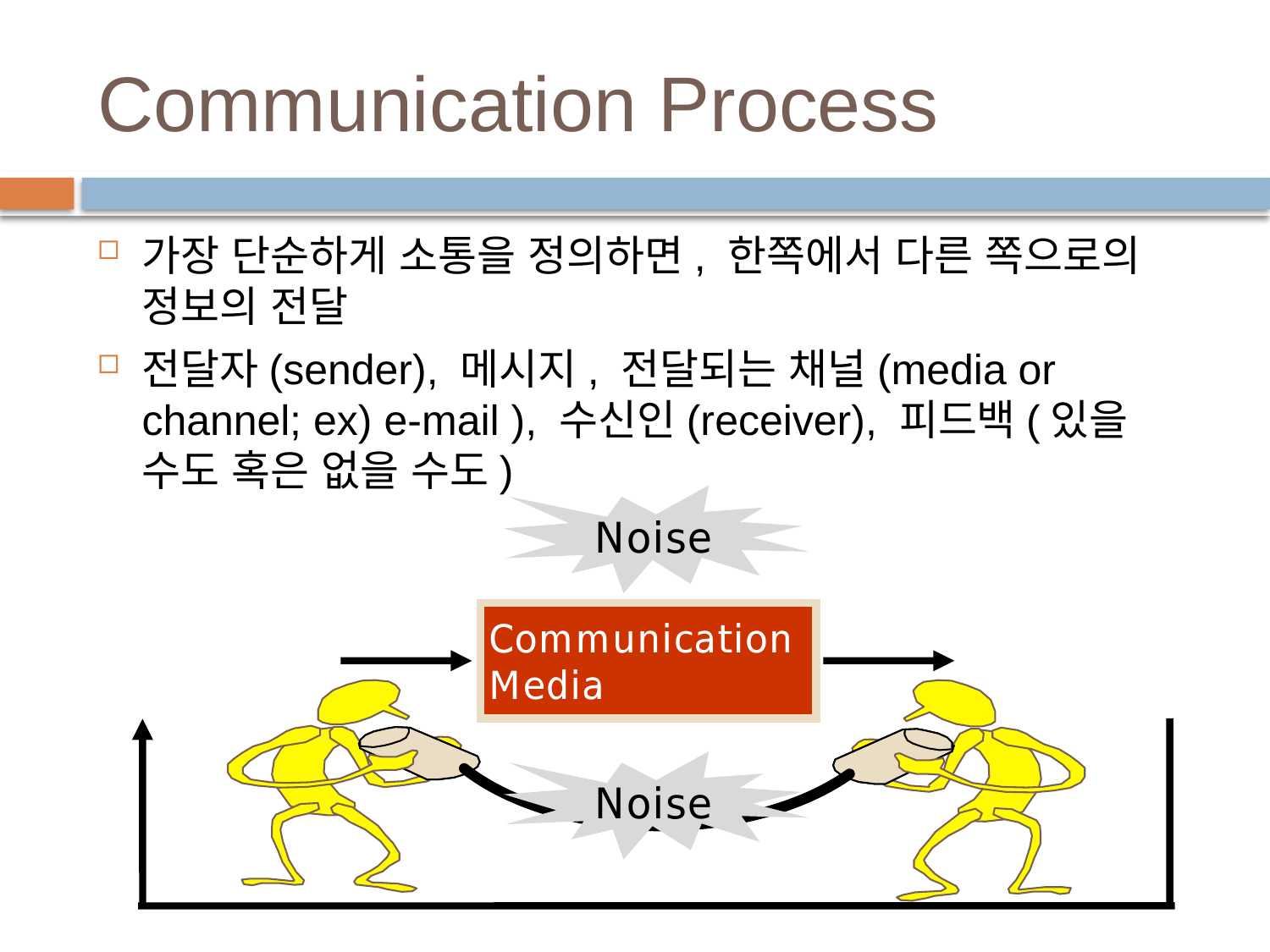

# Communication Process
가장 단순하게 소통을 정의하면, 한쪽에서 다른 쪽으로의 정보의 전달
전달자(sender), 메시지, 전달되는 채널(media or channel; ex) e-mail ), 수신인(receiver), 피드백(있을 수도 혹은 없을 수도)

Noise
Encoding
Communication Media
Decoding

Noise